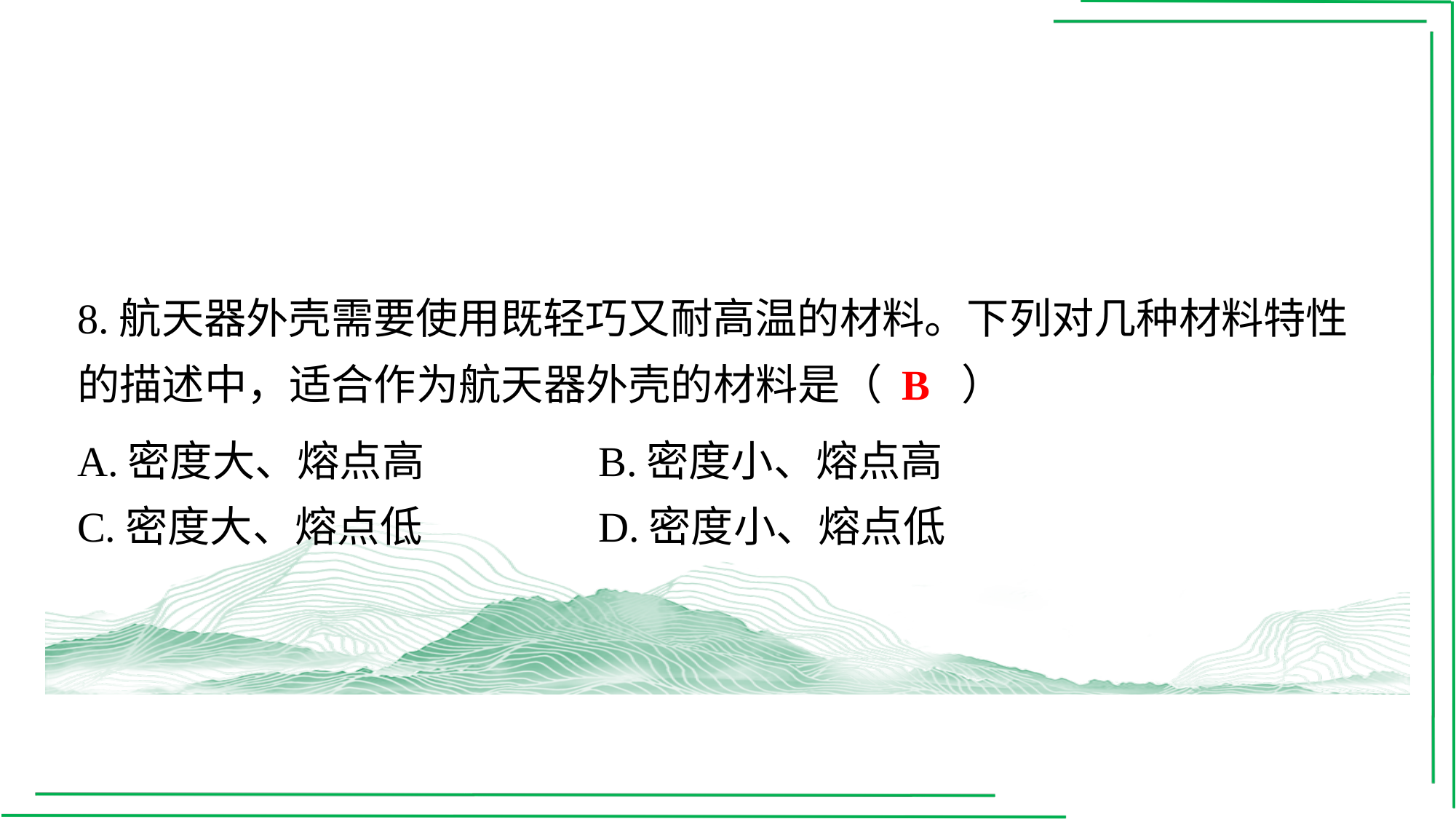

8.航天器外壳需要使用既轻巧又耐高温的材料。下列对几种材料特性的描述中，适合作为航天器外壳的材料是（　B　）
B
| A.密度大、熔点高 | B.密度小、熔点高 |
| --- | --- |
| C.密度大、熔点低 | D.密度小、熔点低 |